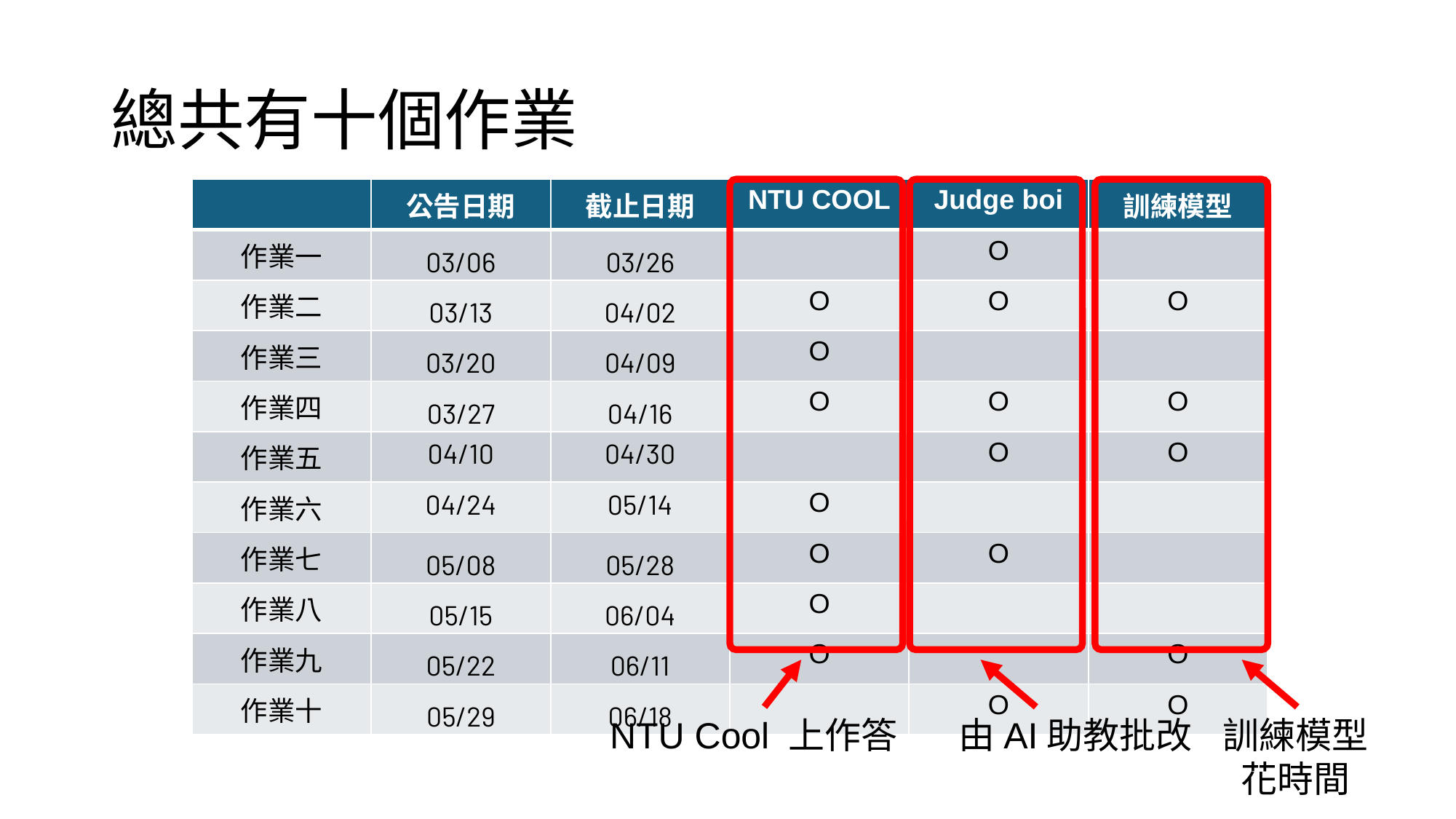

# 總共有十個作業
|  | 公告日期 | 截止日期 | NTU COOL | Judge boi | 訓練模型 |
| --- | --- | --- | --- | --- | --- |
| 作業一 | 03/06 | 03/26 |  | O |  |
| 作業二 | 03/13 | 04/02 | O | O | O |
| 作業三 | 03/20 | 04/09 | O |  |  |
| 作業四 | 03/27 | 04/16 | O | O | O |
| 作業五 | 04/10 | 04/30 |  | O | O |
| 作業六 | 04/24 | 05/14 | O |  |  |
| 作業七 | 05/08 | 05/28 | O | O |  |
| 作業八 | 05/15 | 06/04 | O |  |  |
| 作業九 | 05/22 | 06/11 | O |  | O |
| 作業十 | 05/29 | 06/18 |  | O | O |

NTU Cool 上作答
由AI助教批改
訓練模型花時間